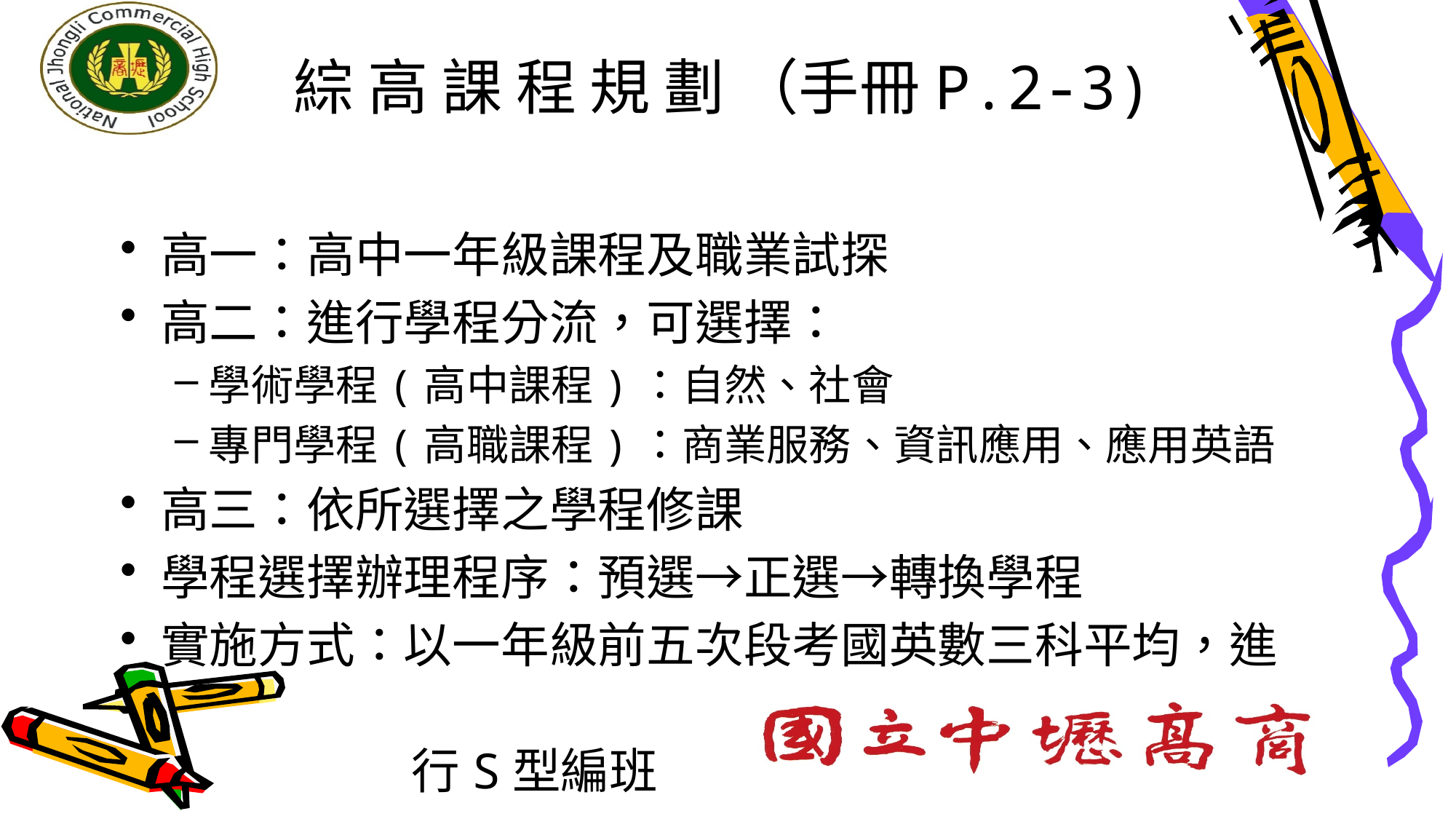

# 綜 高 課 程 規 劃 （手冊P.2-3)
高一：高中一年級課程及職業試探
高二：進行學程分流，可選擇：
學術學程(高中課程)：自然、社會
專門學程(高職課程)：商業服務、資訊應用、應用英語
高三：依所選擇之學程修課
學程選擇辦理程序：預選→正選→轉換學程
實施方式：以一年級前五次段考國英數三科平均，進
　　　　　　行S型編班